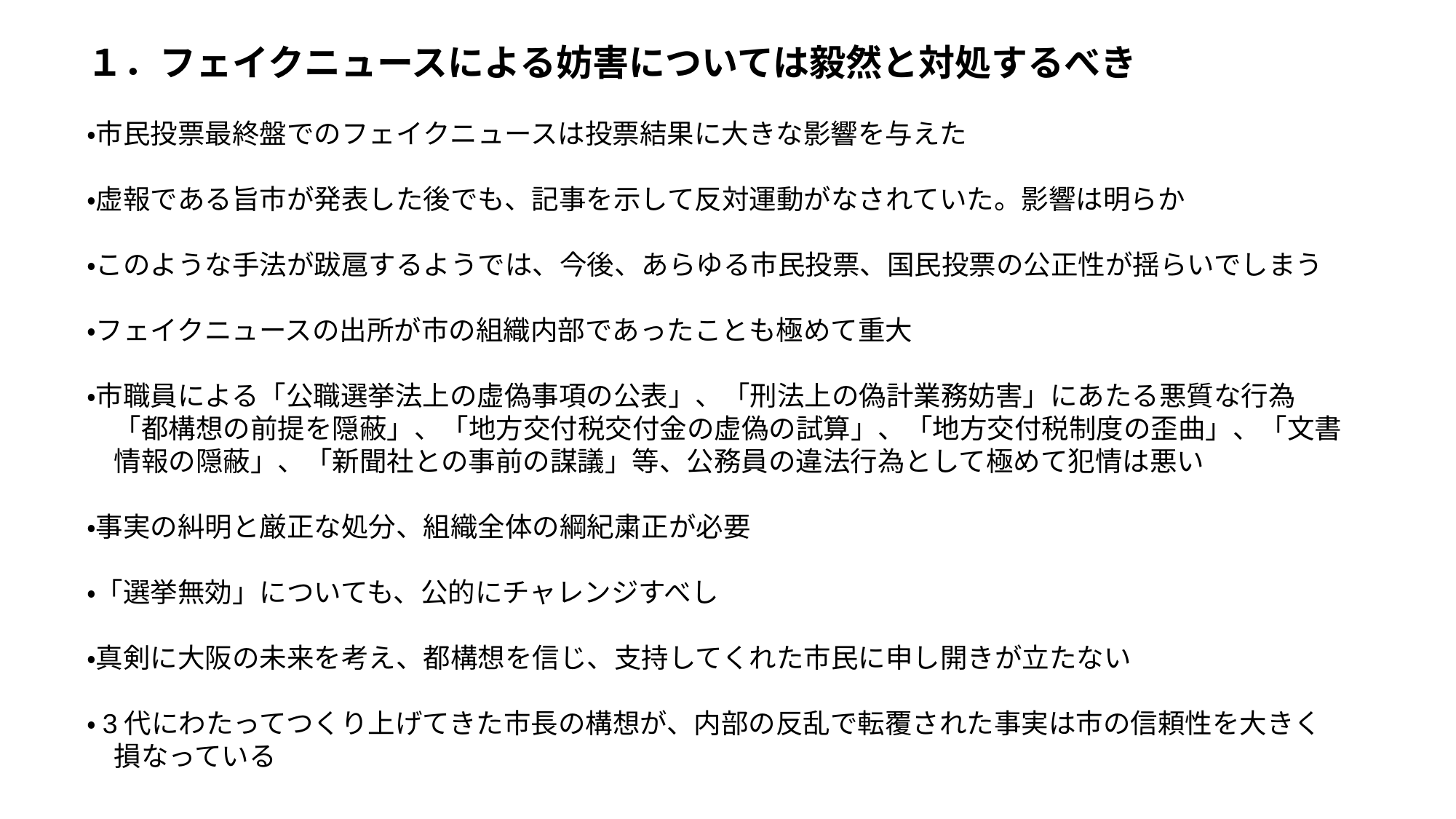

１．フェイクニュースによる妨害については毅然と対処するべき

・市民投票最終盤でのフェイクニュースは投票結果に大きな影響を与えた

・虚報である旨市が発表した後でも、記事を示して反対運動がなされていた。影響は明らか

・このような手法が跋扈するようでは、今後、あらゆる市民投票、国民投票の公正性が揺らいでしまう

・フェイクニュースの出所が市の組織内部であったことも極めて重大

・市職員による「公職選挙法上の虚偽事項の公表」、「刑法上の偽計業務妨害」にあたる悪質な行為
　「都構想の前提を隠蔽」、「地方交付税交付金の虚偽の試算」、「地方交付税制度の歪曲」、「文書
　情報の隠蔽」、「新聞社との事前の謀議」等、公務員の違法行為として極めて犯情は悪い

・事実の糾明と厳正な処分、組織全体の綱紀粛正が必要

・「選挙無効」についても、公的にチャレンジすべし

・真剣に大阪の未来を考え、都構想を信じ、支持してくれた市民に申し開きが立たない

・3代にわたってつくり上げてきた市長の構想が、内部の反乱で転覆された事実は市の信頼性を大きく
　損なっている